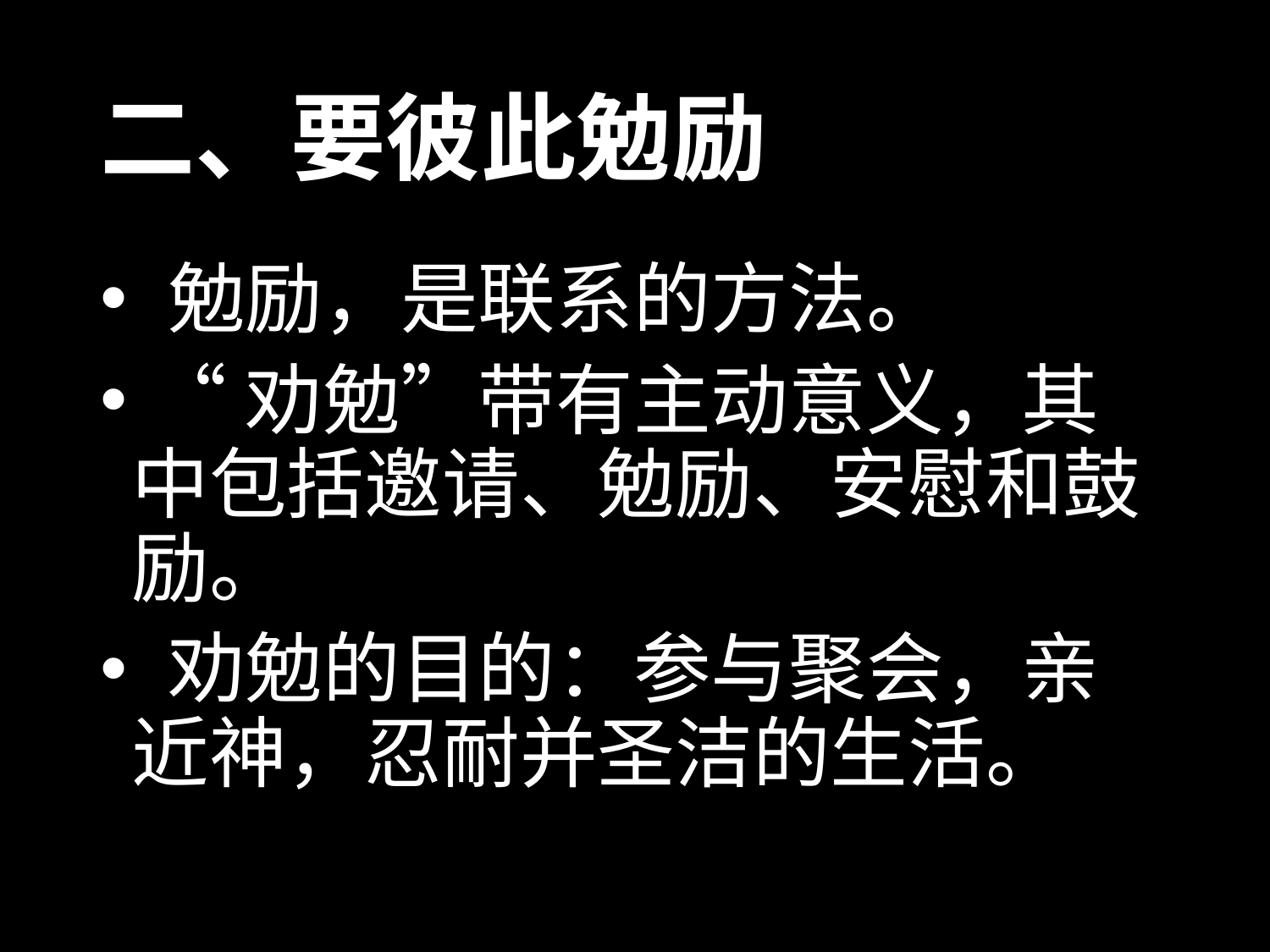

# 二、要彼此勉励
 勉励，是联系的方法。
 “劝勉”带有主动意义，其中包括邀请、勉励、安慰和鼓励。
 劝勉的目的：参与聚会，亲近神，忍耐并圣洁的生活。